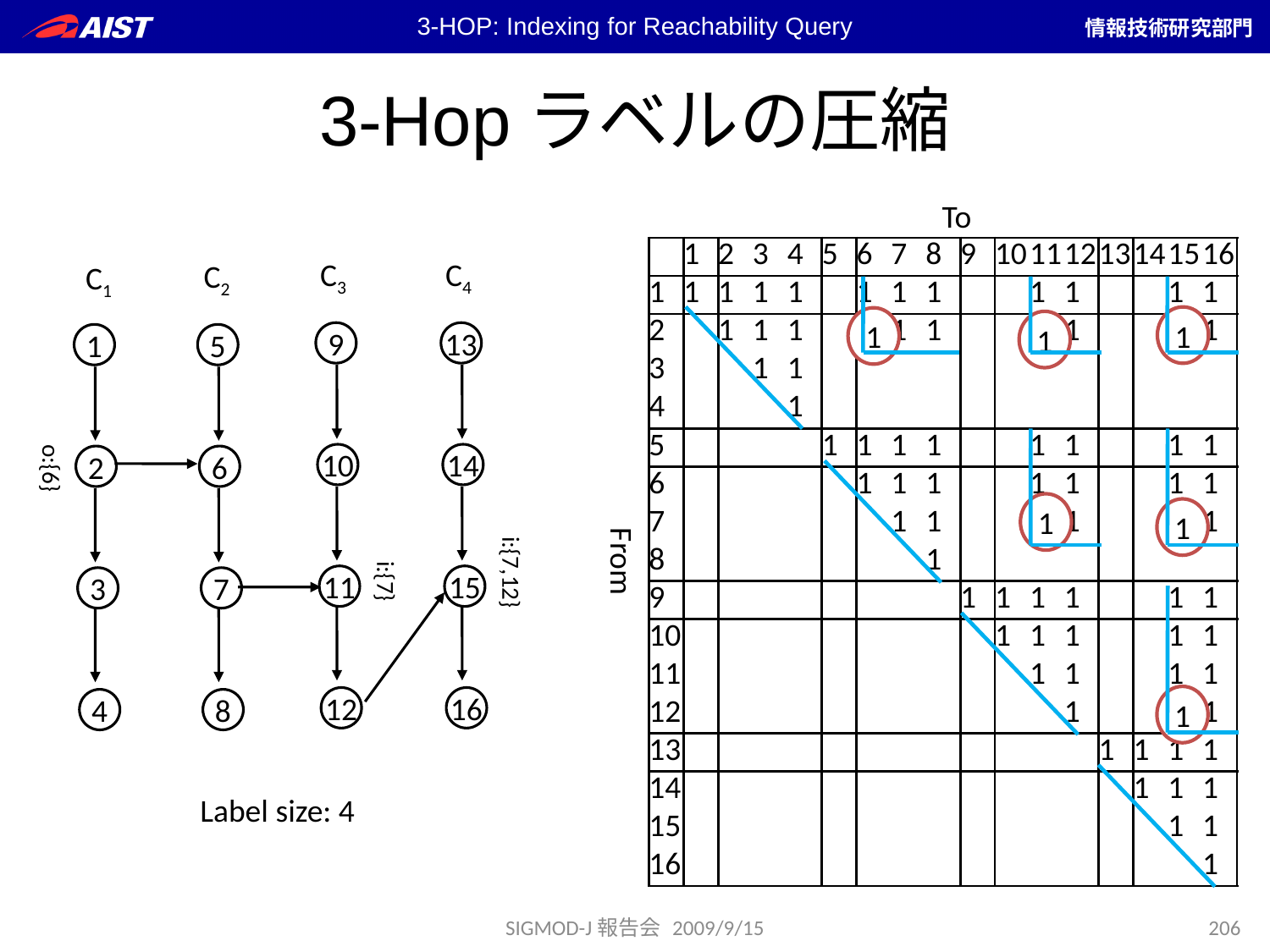

3-HOP: Indexing for Reachability Query
# 3-Hopラベルの圧縮
To
|  | 1 | 2 | 3 | 4 | 5 | 6 | 7 | 8 | 9 | 10 | 11 | 12 | 13 | 14 | 15 | 16 |
| --- | --- | --- | --- | --- | --- | --- | --- | --- | --- | --- | --- | --- | --- | --- | --- | --- |
| 1 | 1 | 1 | 1 | 1 |  | 1 | 1 | 1 |  |  | 1 | 1 |  |  | 1 | 1 |
| 2 |  | 1 | 1 | 1 |  | 1 | 1 | 1 |  |  | 1 | 1 |  |  | 1 | 1 |
| 3 |  |  | 1 | 1 |  |  |  |  |  |  |  |  |  |  |  |  |
| 4 |  |  |  | 1 |  |  |  |  |  |  |  |  |  |  |  |  |
| 5 |  |  |  |  | 1 | 1 | 1 | 1 |  |  | 1 | 1 |  |  | 1 | 1 |
| 6 |  |  |  |  |  | 1 | 1 | 1 |  |  | 1 | 1 |  |  | 1 | 1 |
| 7 |  |  |  |  |  |  | 1 | 1 |  |  | 1 | 1 |  |  | 1 | 1 |
| 8 |  |  |  |  |  |  |  | 1 |  |  |  |  |  |  |  |  |
| 9 |  |  |  |  |  |  |  |  | 1 | 1 | 1 | 1 |  |  | 1 | 1 |
| 10 |  |  |  |  |  |  |  |  |  | 1 | 1 | 1 |  |  | 1 | 1 |
| 11 |  |  |  |  |  |  |  |  |  |  | 1 | 1 |  |  | 1 | 1 |
| 12 |  |  |  |  |  |  |  |  |  |  |  | 1 |  |  | 1 | 1 |
| 13 |  |  |  |  |  |  |  |  |  |  |  |  | 1 | 1 | 1 | 1 |
| 14 |  |  |  |  |  |  |  |  |  |  |  |  |  | 1 | 1 | 1 |
| 15 |  |  |  |  |  |  |  |  |  |  |  |  |  |  | 1 | 1 |
| 16 |  |  |  |  |  |  |  |  |  |  |  |  |  |  |  | 1 |
C3
C4
C2
C1
1
1
1
9
13
1
5

o:{6}
10
14
2
6

1
1
From
i:{7,12}
i:{7}
11
15
3
7

1
12
16
4
8
Label size: 4
SIGMOD-J報告会 2009/9/15
206